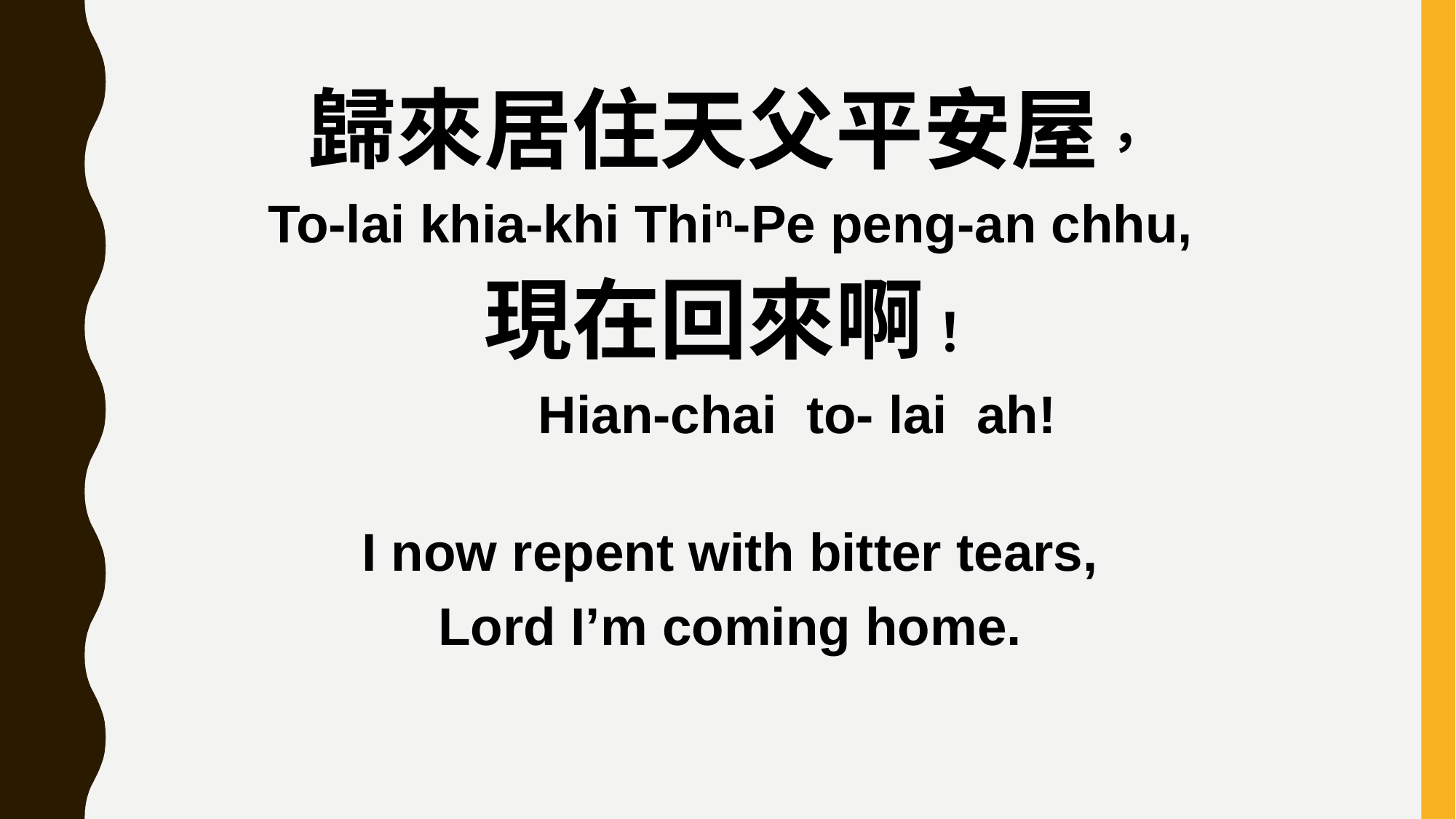

歸來居住天父平安屋，
To-lai khia-khi Thin-Pe peng-an chhu,
現在回來啊！
                        Hian-chai  to- lai  ah!

I now repent with bitter tears,
Lord I’m coming home.